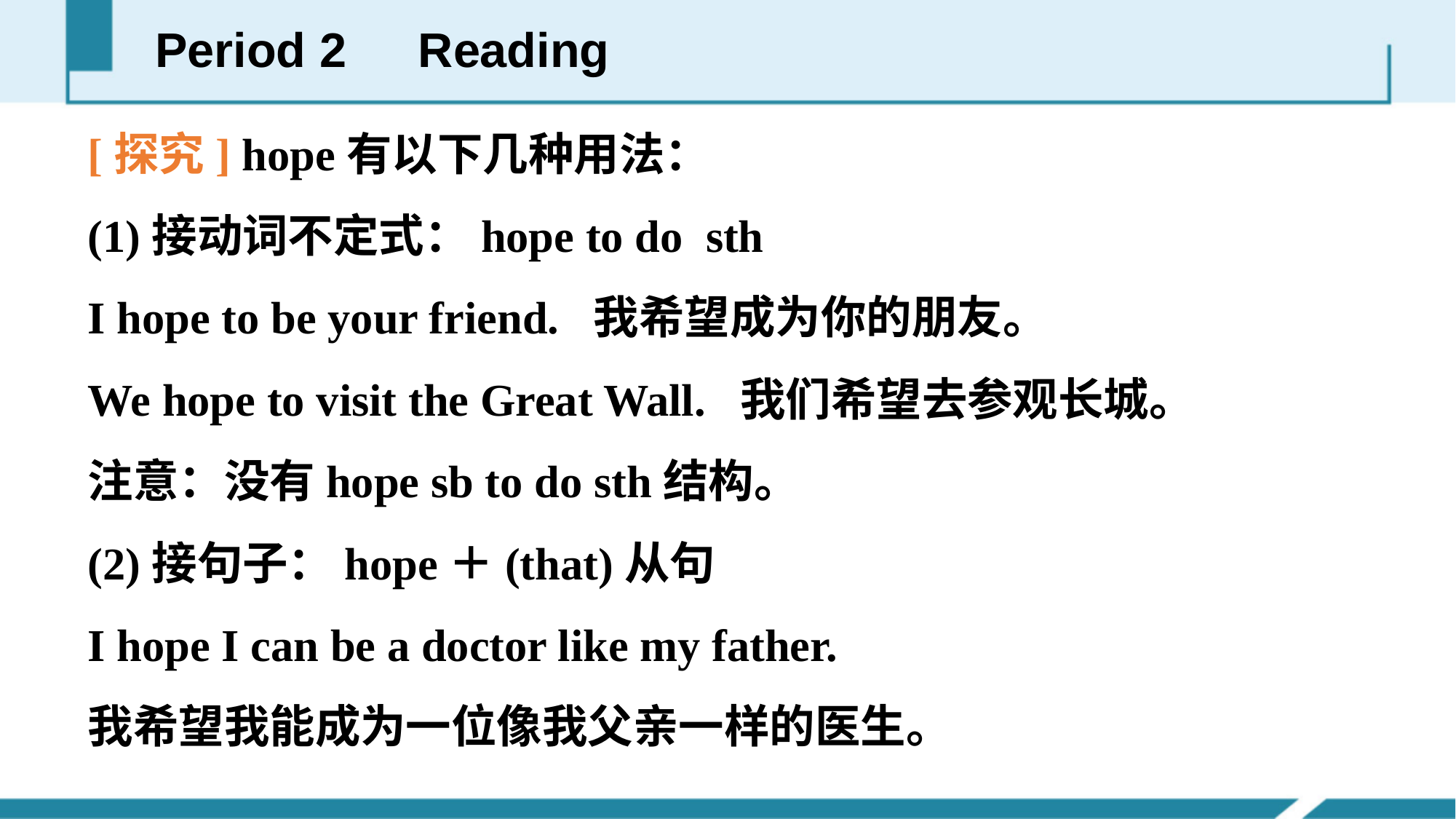

Period 2　Reading
[探究] hope有以下几种用法：
(1)接动词不定式：hope to do  sth
I hope to be your friend.  我希望成为你的朋友。
We hope to visit the Great Wall.  我们希望去参观长城。
注意：没有hope sb to do sth结构。
(2)接句子：hope＋(that)从句
I hope I can be a doctor like my father.
我希望我能成为一位像我父亲一样的医生。